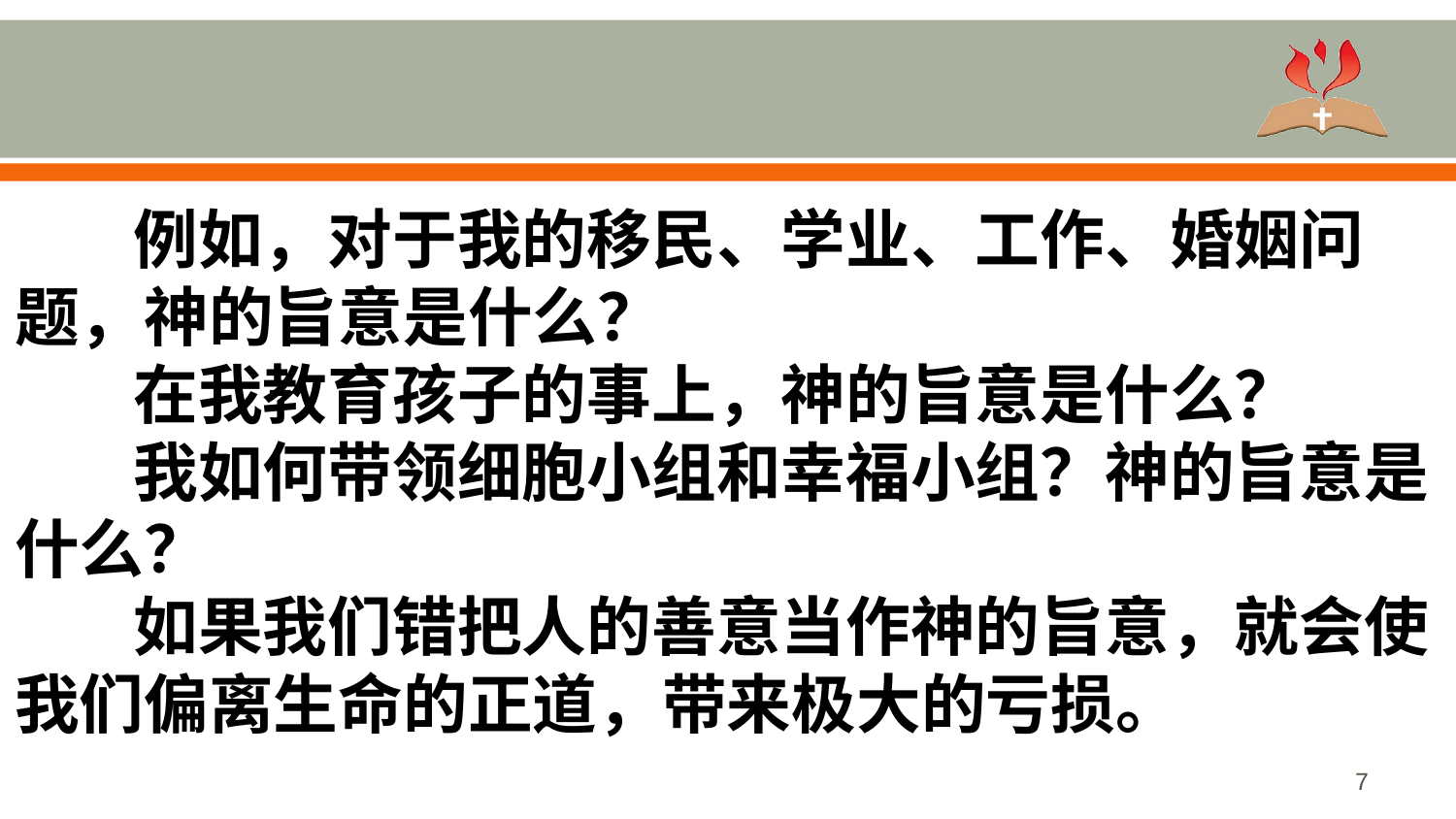

#
例如，对于我的移民、学业、工作、婚姻问题，神的旨意是什么？
在我教育孩子的事上，神的旨意是什么？
我如何带领细胞小组和幸福小组？神的旨意是什么？
如果我们错把人的善意当作神的旨意，就会使我们偏离生命的正道，带来极大的亏损。

7